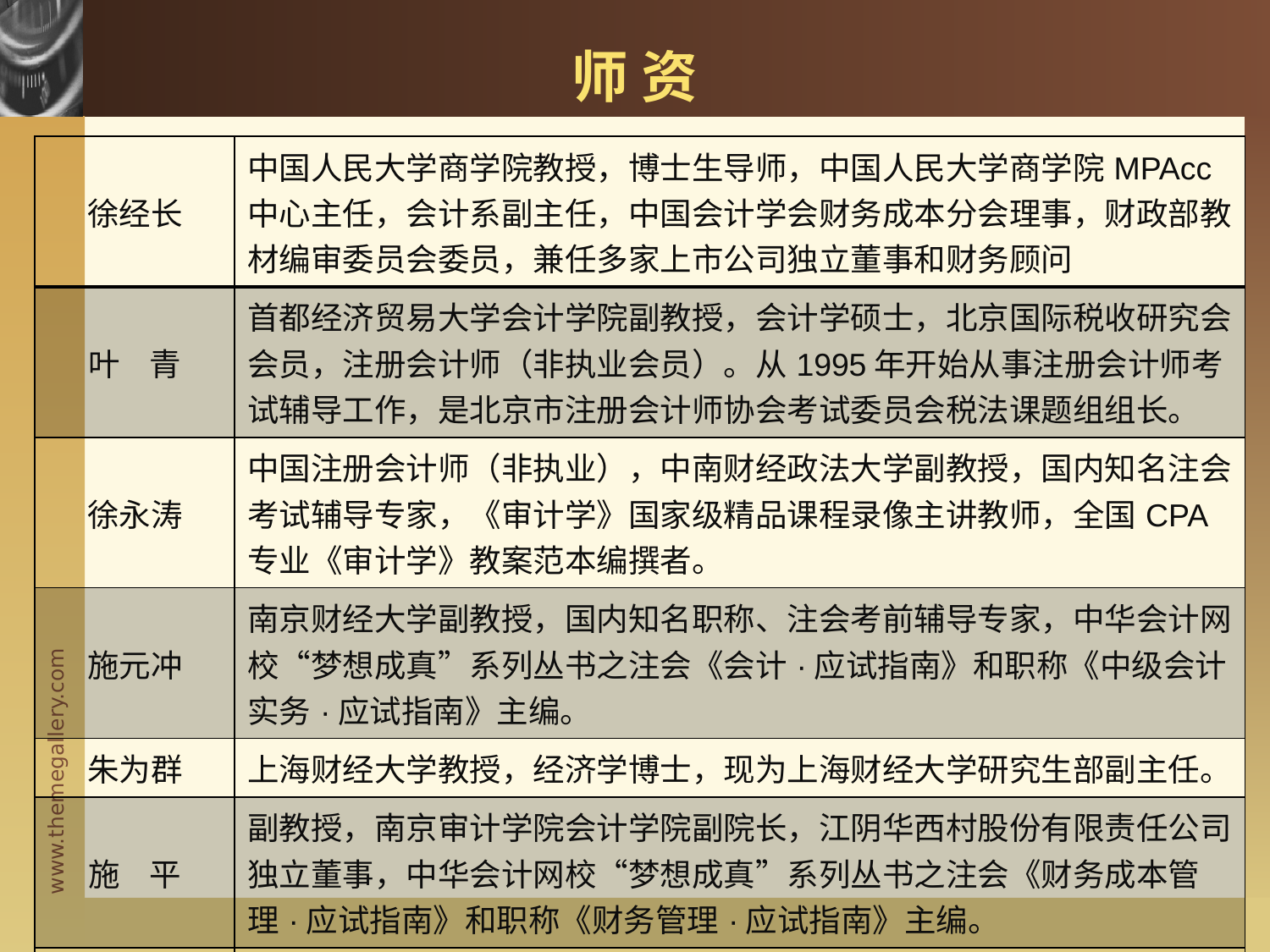

# 师 资
| 徐经长 | 中国人民大学商学院教授，博士生导师，中国人民大学商学院MPAcc中心主任，会计系副主任，中国会计学会财务成本分会理事，财政部教材编审委员会委员，兼任多家上市公司独立董事和财务顾问 |
| --- | --- |
| 叶 青 | 首都经济贸易大学会计学院副教授，会计学硕士，北京国际税收研究会会员，注册会计师（非执业会员）。从1995年开始从事注册会计师考试辅导工作，是北京市注册会计师协会考试委员会税法课题组组长。 |
| 徐永涛 | 中国注册会计师（非执业），中南财经政法大学副教授，国内知名注会考试辅导专家，《审计学》国家级精品课程录像主讲教师，全国CPA专业《审计学》教案范本编撰者。 |
| 施元冲 | 南京财经大学副教授，国内知名职称、注会考前辅导专家，中华会计网校“梦想成真”系列丛书之注会《会计·应试指南》和职称《中级会计实务·应试指南》主编。 |
| 朱为群 | 上海财经大学教授，经济学博士，现为上海财经大学研究生部副主任。 |
| 施 平 | 副教授，南京审计学院会计学院副院长，江阴华西村股份有限责任公司独立董事，中华会计网校“梦想成真”系列丛书之注会《财务成本管理·应试指南》和职称《财务管理·应试指南》主编。 |
| 尤家荣 | 上海财经大学会计学教授，经济学硕士，管理学博士，现任上海财经大学审计处处长，中国审计学会理事。 |